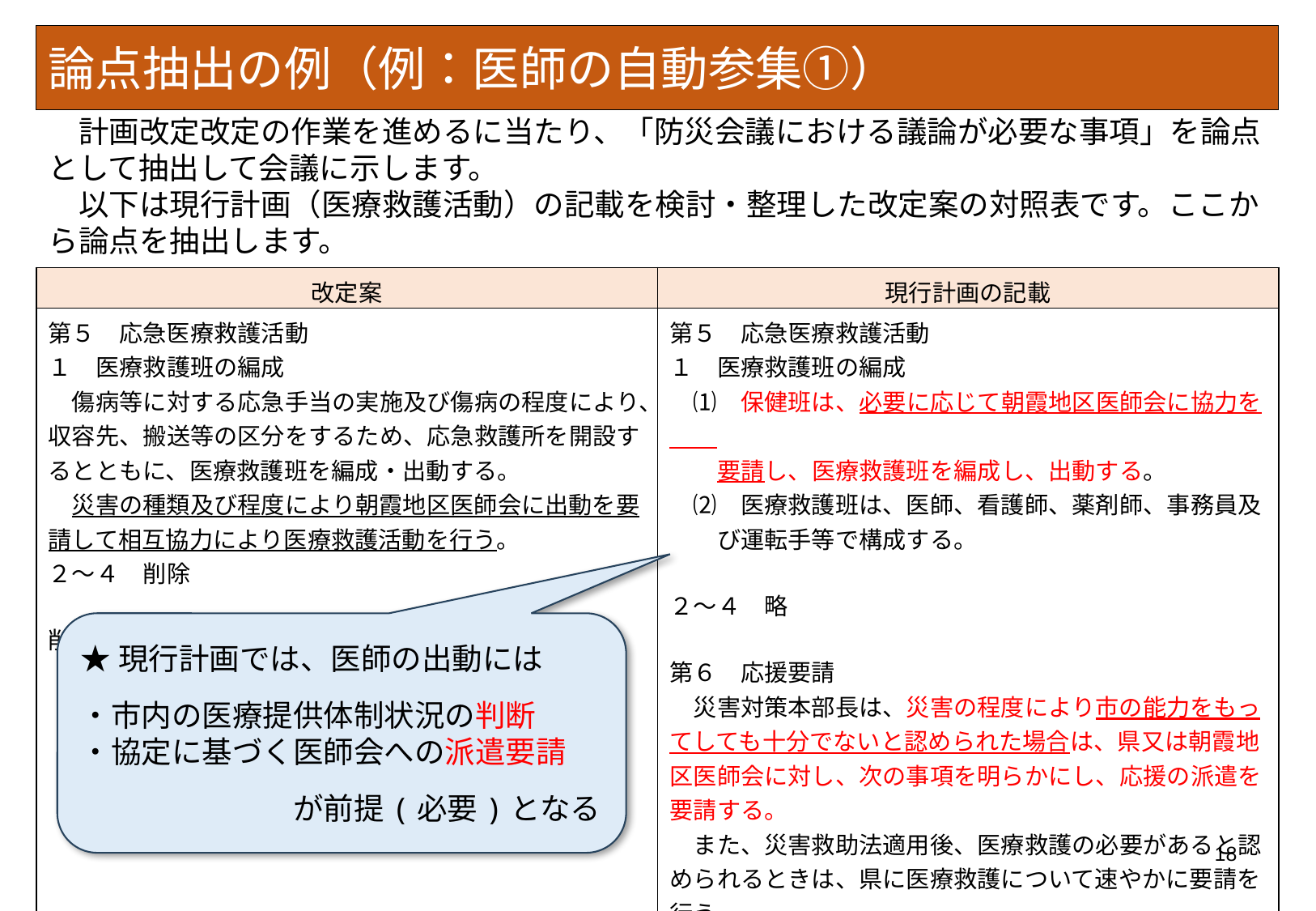

# 論点抽出の例（例：医師の自動参集①）
　計画改定改定の作業を進めるに当たり、「防災会議における議論が必要な事項」を論点として抽出して会議に示します。
　以下は現行計画（医療救護活動）の記載を検討・整理した改定案の対照表です。ここから論点を抽出します。
| 改定案 | 現行計画の記載 |
| --- | --- |
| 第５　応急医療救護活動 １　医療救護班の編成 　傷病等に対する応急手当の実施及び傷病の程度により、収容先、搬送等の区分をするため、応急救護所を開設するとともに、医療救護班を編成・出動する。 　災害の種類及び程度により朝霞地区医師会に出動を要請して相互協力により医療救護活動を行う。 ２～４　削除 削除 | 第５　応急医療救護活動 １　医療救護班の編成 　⑴　保健班は、必要に応じて朝霞地区医師会に協力を　　 　　要請し、医療救護班を編成し、出動する。 　⑵　医療救護班は、医師、看護師、薬剤師、事務員及 　　び運転手等で構成する。 ２～４　略 第６　応援要請 　災害対策本部長は、災害の程度により市の能力をもってしても十分でないと認められた場合は、県又は朝霞地区医師会に対し、次の事項を明らかにし、応援の派遣を要請する。 　また、災害救助法適用後、医療救護の必要があると認められるときは、県に医療救護について速やかに要請を行う。 　１　派遣先 　２　要救護者人員数又はその見込み人員数 　３　医療救護の内容 |
★現行計画では、医師の出動には

・市内の医療提供体制状況の判断
・協定に基づく医師会への派遣要請

　　　　　　　が前提(必要)となる
18